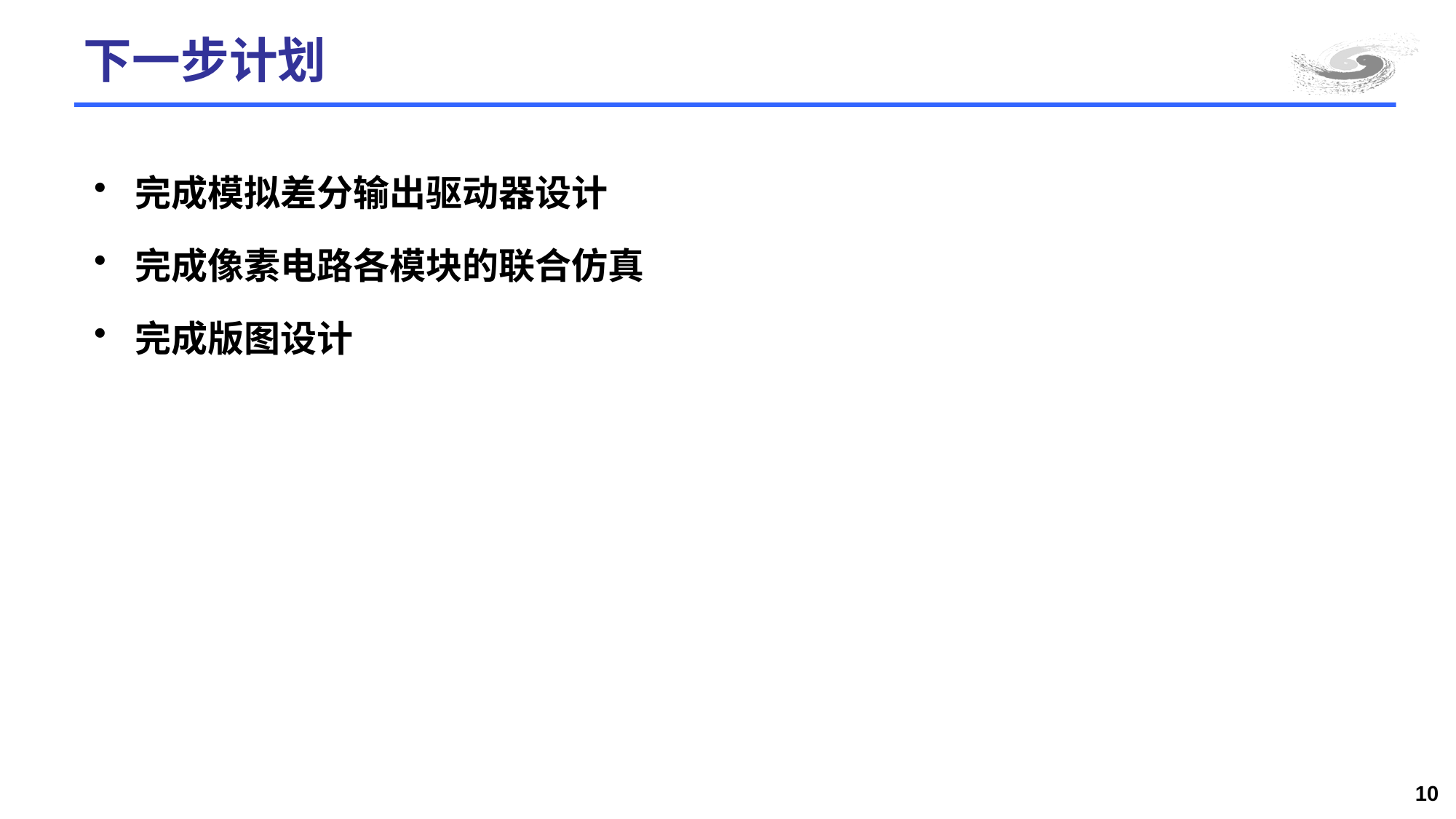

# 下一步计划
完成模拟差分输出驱动器设计
完成像素电路各模块的联合仿真
完成版图设计
10